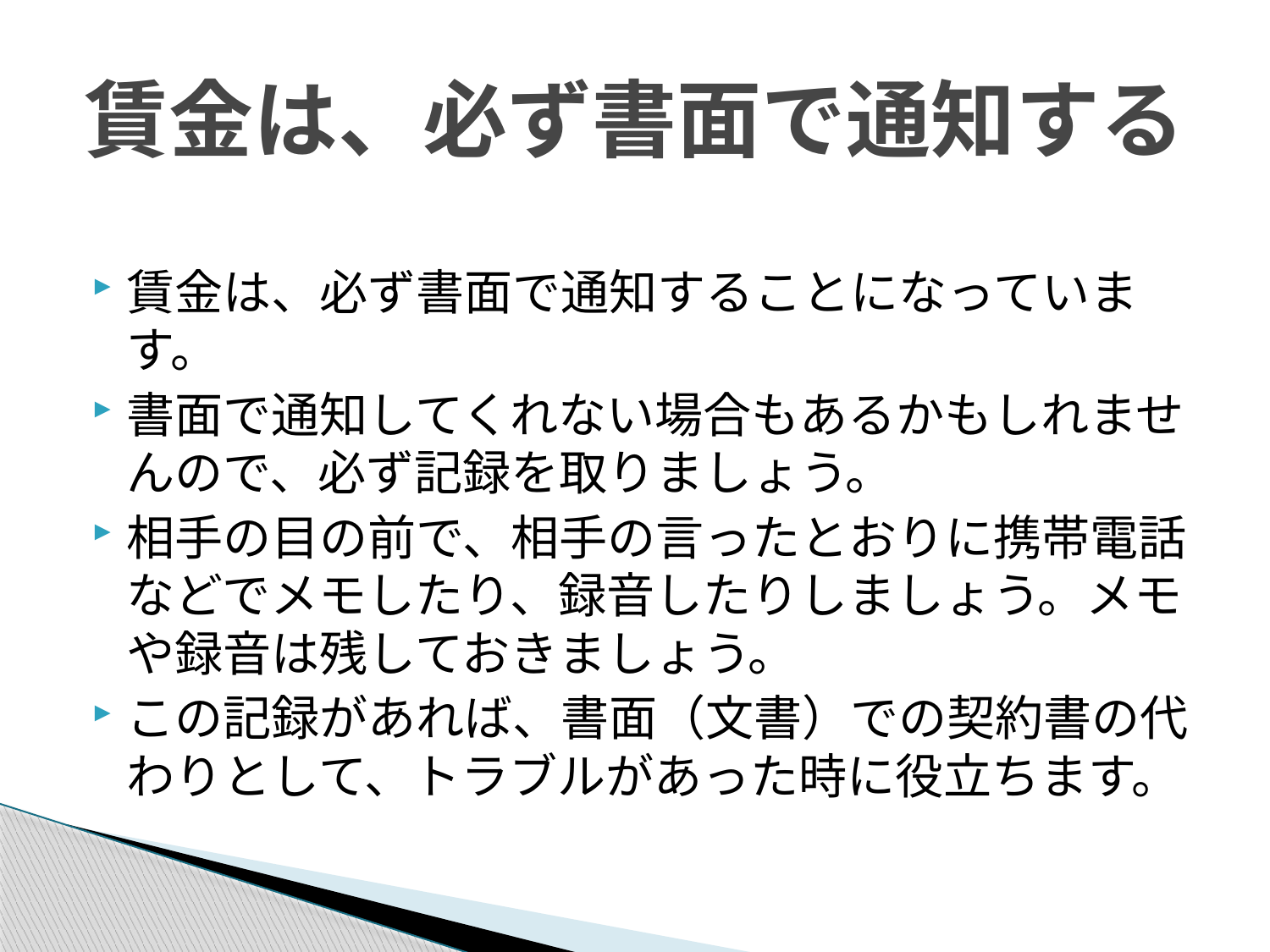

# 賃金は、必ず書面で通知する
賃金は、必ず書面で通知することになっています。
書面で通知してくれない場合もあるかもしれませんので、必ず記録を取りましょう。
相手の目の前で、相手の言ったとおりに携帯電話などでメモしたり、録音したりしましょう。メモや録音は残しておきましょう。
この記録があれば、書面（文書）での契約書の代わりとして、トラブルがあった時に役立ちます。